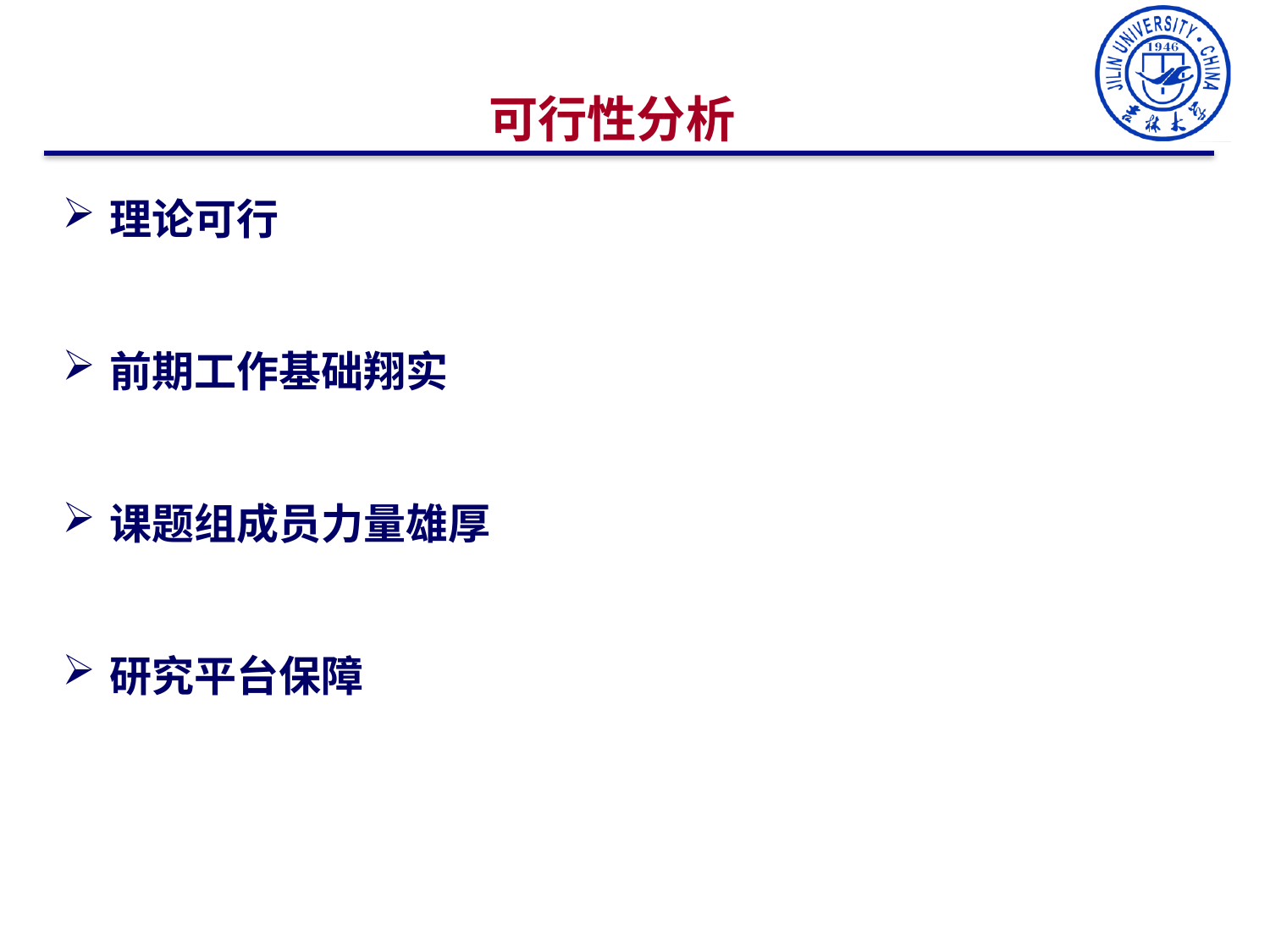

可行性分析
理论可行

前期工作基础翔实

课题组成员力量雄厚

研究平台保障